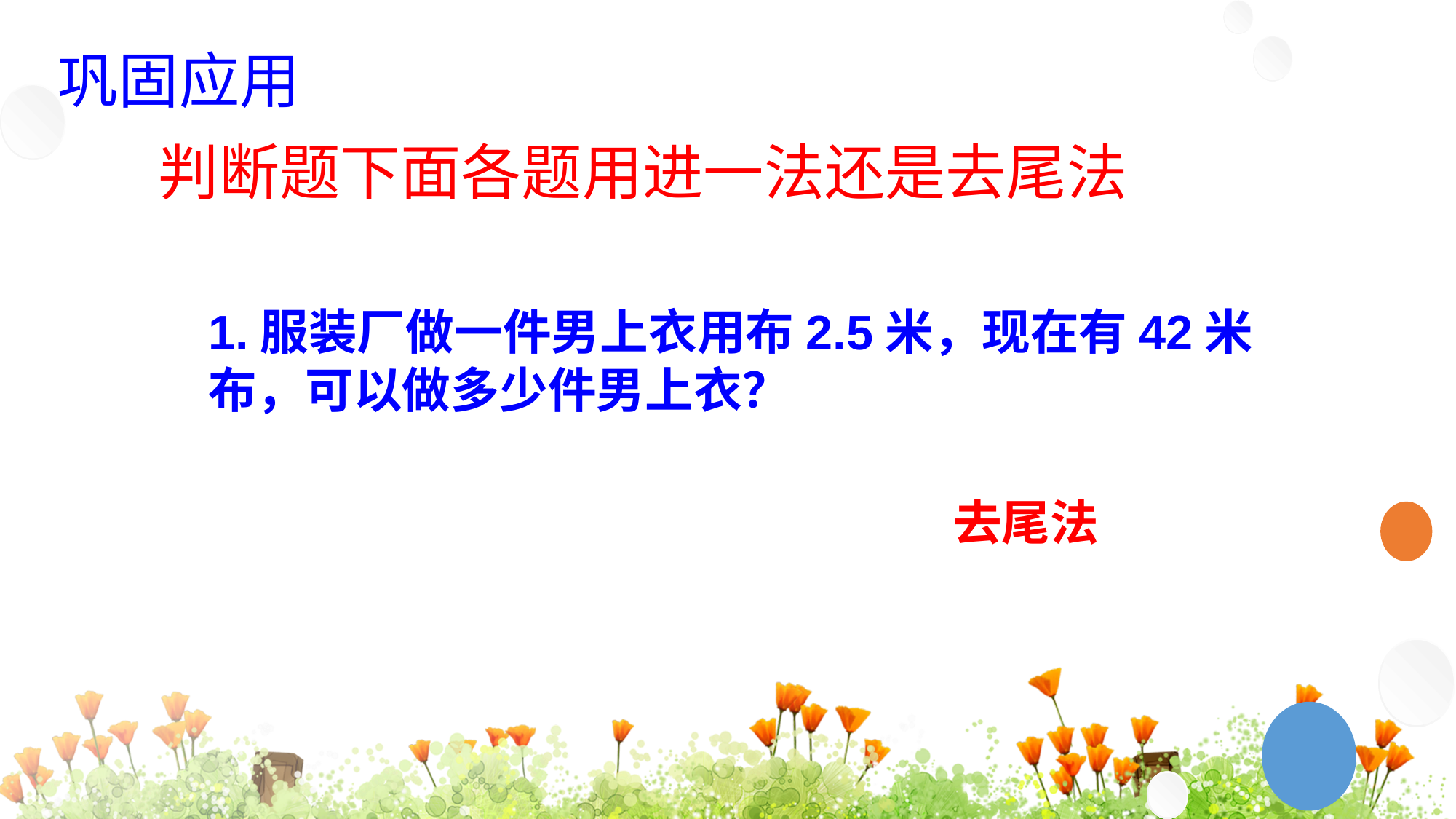

巩固应用
判断题下面各题用进一法还是去尾法
1.服装厂做一件男上衣用布2.5米，现在有42米布，可以做多少件男上衣？
去尾法